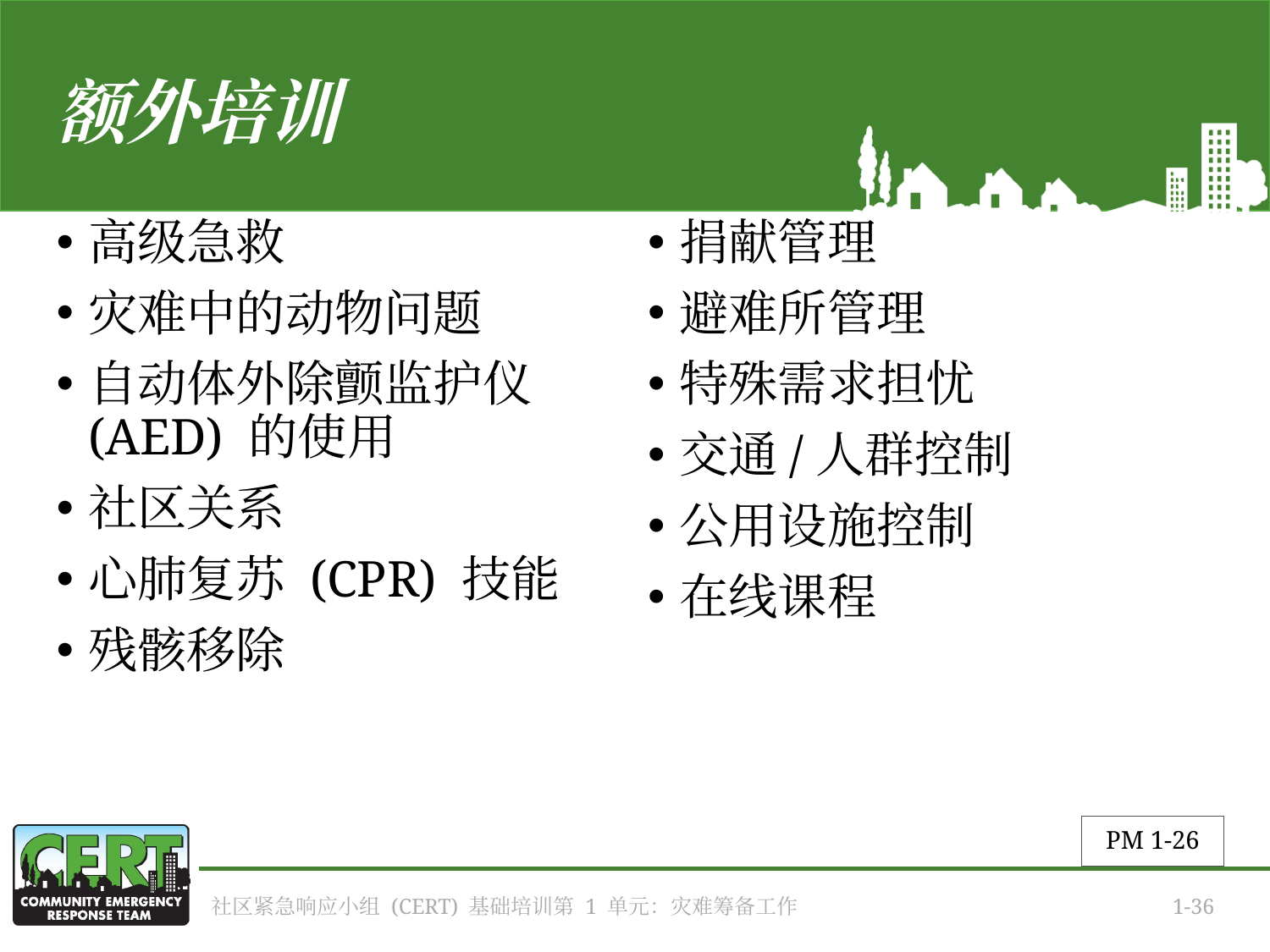

# 额外培训
高级急救
灾难中的动物问题
自动体外除颤监护仪 (AED) 的使用
社区关系
心肺复苏 (CPR) 技能
残骸移除
捐献管理
避难所管理
特殊需求担忧
交通/人群控制
公用设施控制
在线课程

PM 1-26
社区紧急响应小组 (CERT) 基础培训第 1 单元：灾难筹备工作
1-36